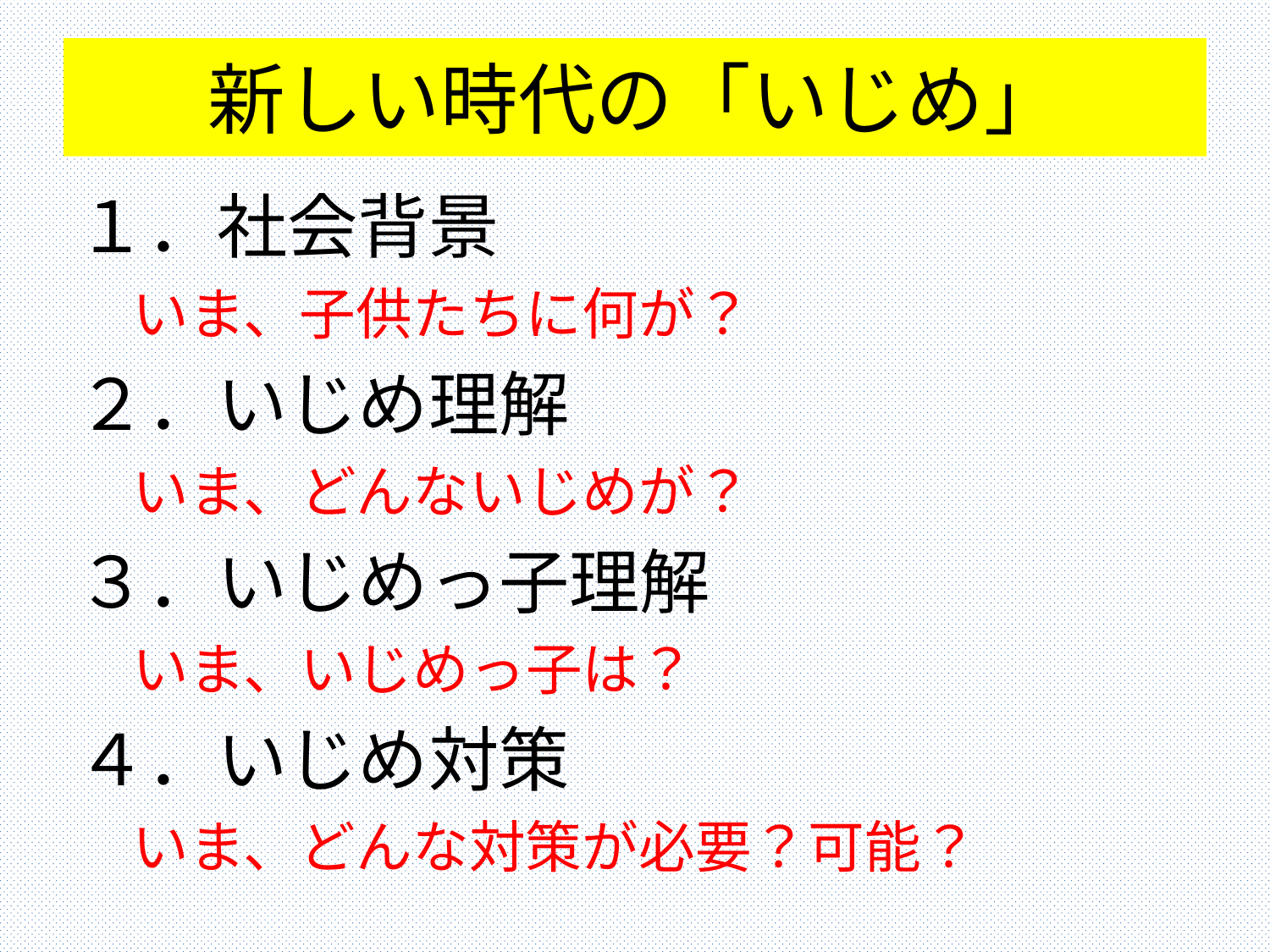

# 新しい時代の「いじめ」
１．社会背景
　いま、子供たちに何が？
２．いじめ理解
　いま、どんないじめが？
３．いじめっ子理解
　いま、いじめっ子は？
４．いじめ対策
　いま、どんな対策が必要？可能？